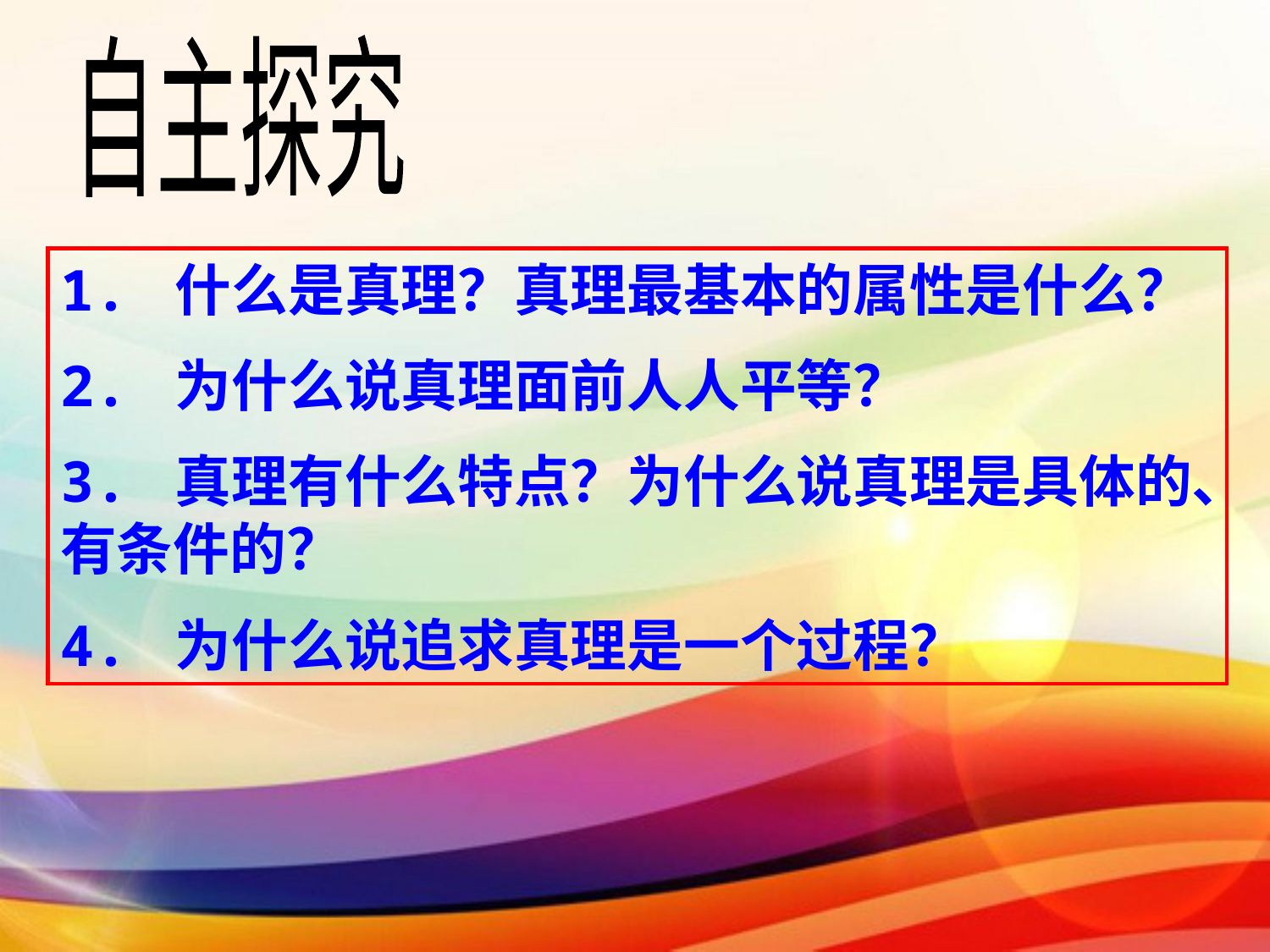

自主探究
1. 什么是真理？真理最基本的属性是什么？
2. 为什么说真理面前人人平等？
3. 真理有什么特点？为什么说真理是具体的、有条件的？
4. 为什么说追求真理是一个过程？
4